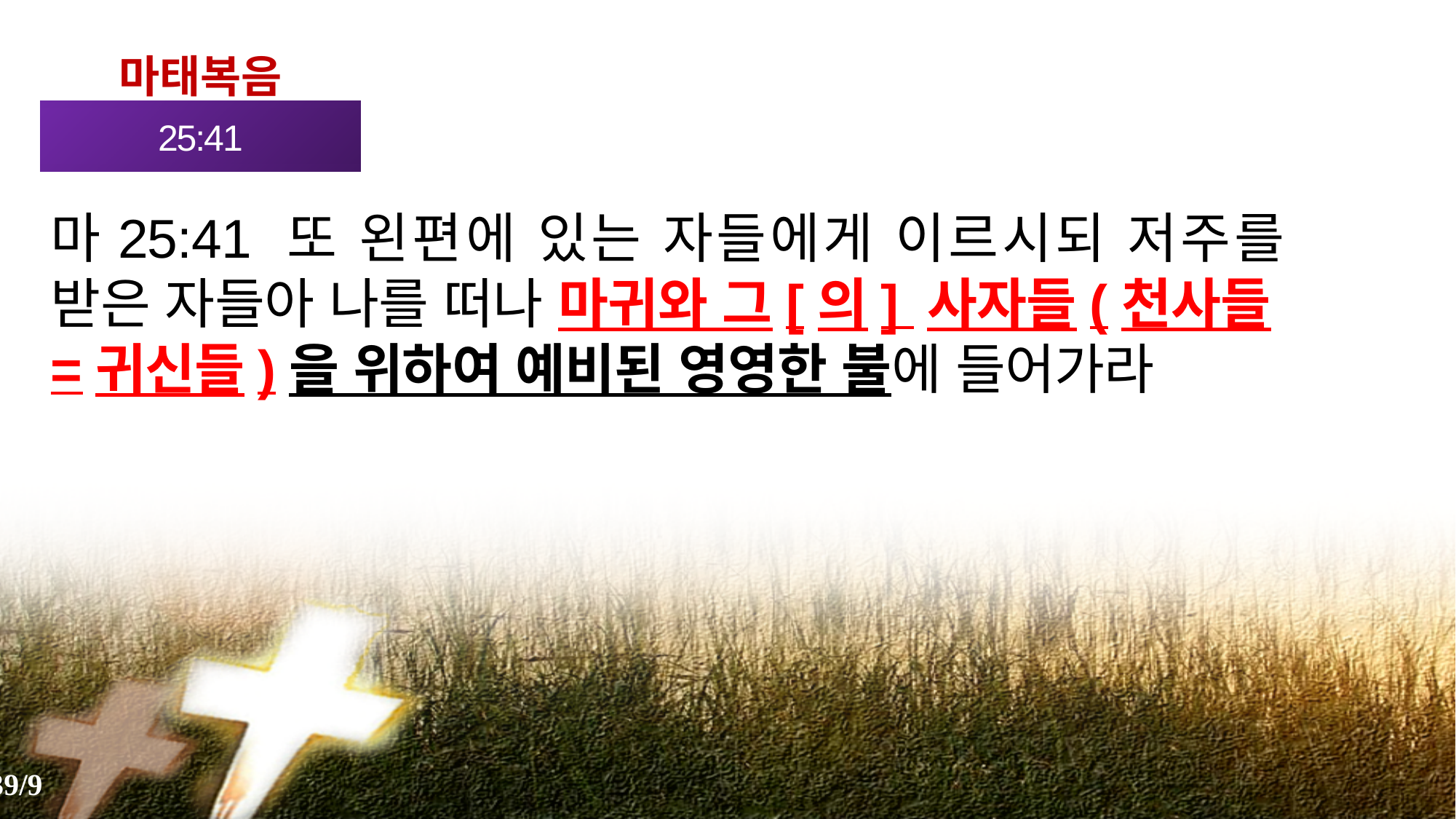

마태복음

25:41
마25:41 또 왼편에 있는 자들에게 이르시되 저주를 받은 자들아 나를 떠나 마귀와 그[의] 사자들(천사들=귀신들)을 위하여 예비된 영영한 불에 들어가라